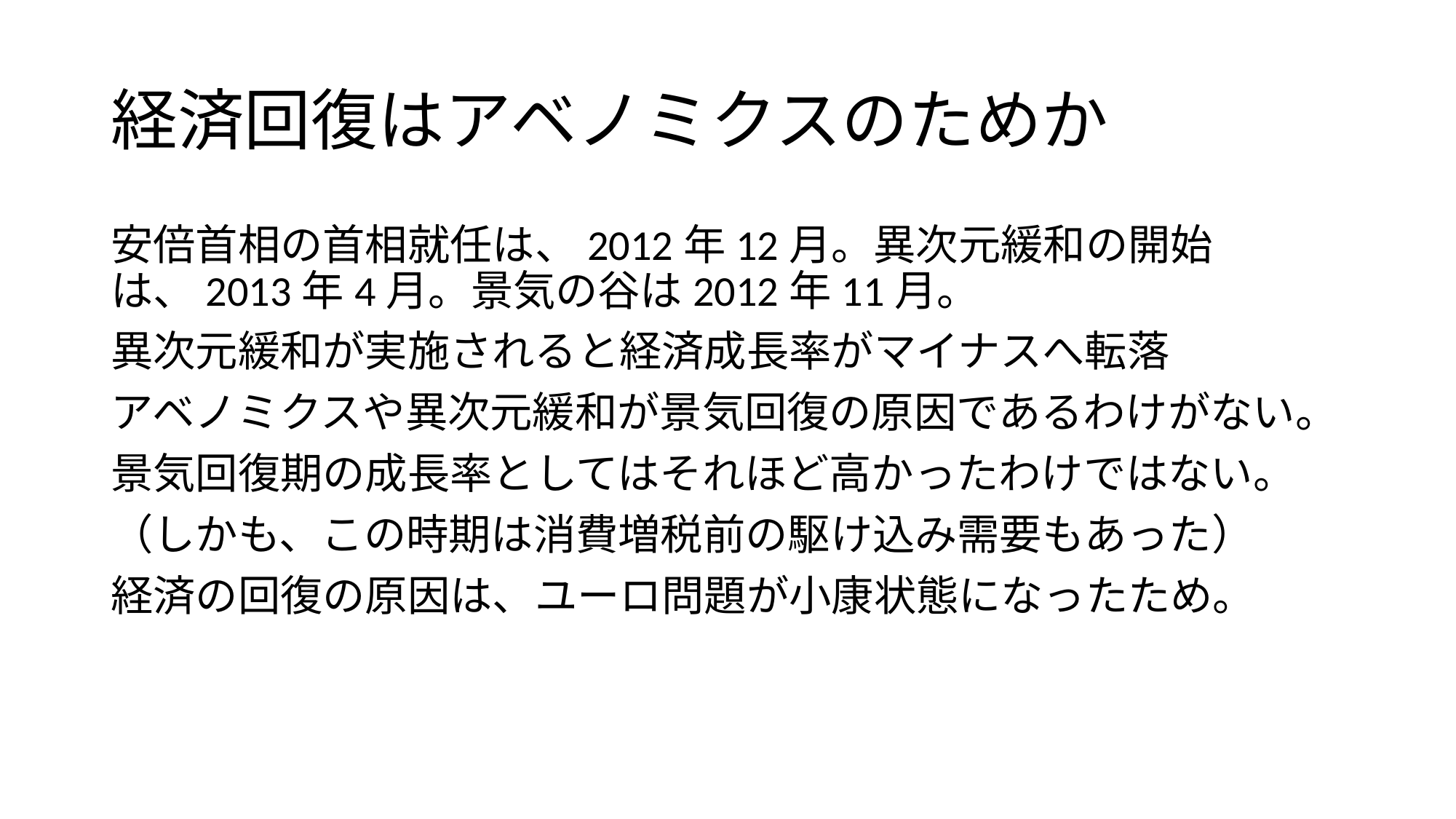

# 経済回復はアベノミクスのためか
安倍首相の首相就任は、2012年12月。異次元緩和の開始は、2013年4月。景気の谷は2012年11月。
異次元緩和が実施されると経済成長率がマイナスへ転落
アベノミクスや異次元緩和が景気回復の原因であるわけがない。
景気回復期の成長率としてはそれほど高かったわけではない。
（しかも、この時期は消費増税前の駆け込み需要もあった）
経済の回復の原因は、ユーロ問題が小康状態になったため。